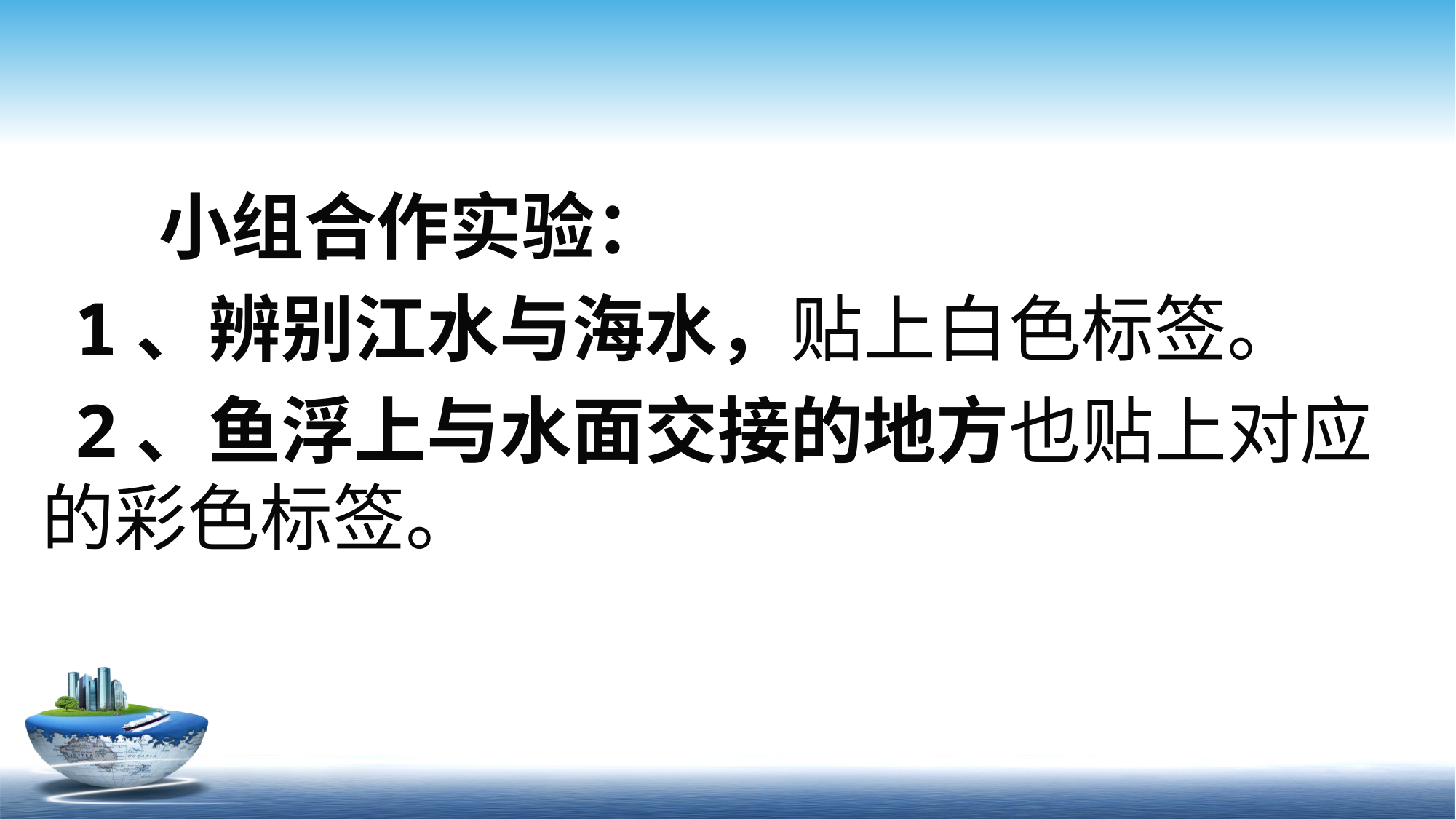

小组合作实验：
 1、辨别江水与海水，贴上白色标签。
 2、鱼浮上与水面交接的地方也贴上对应的彩色标签。